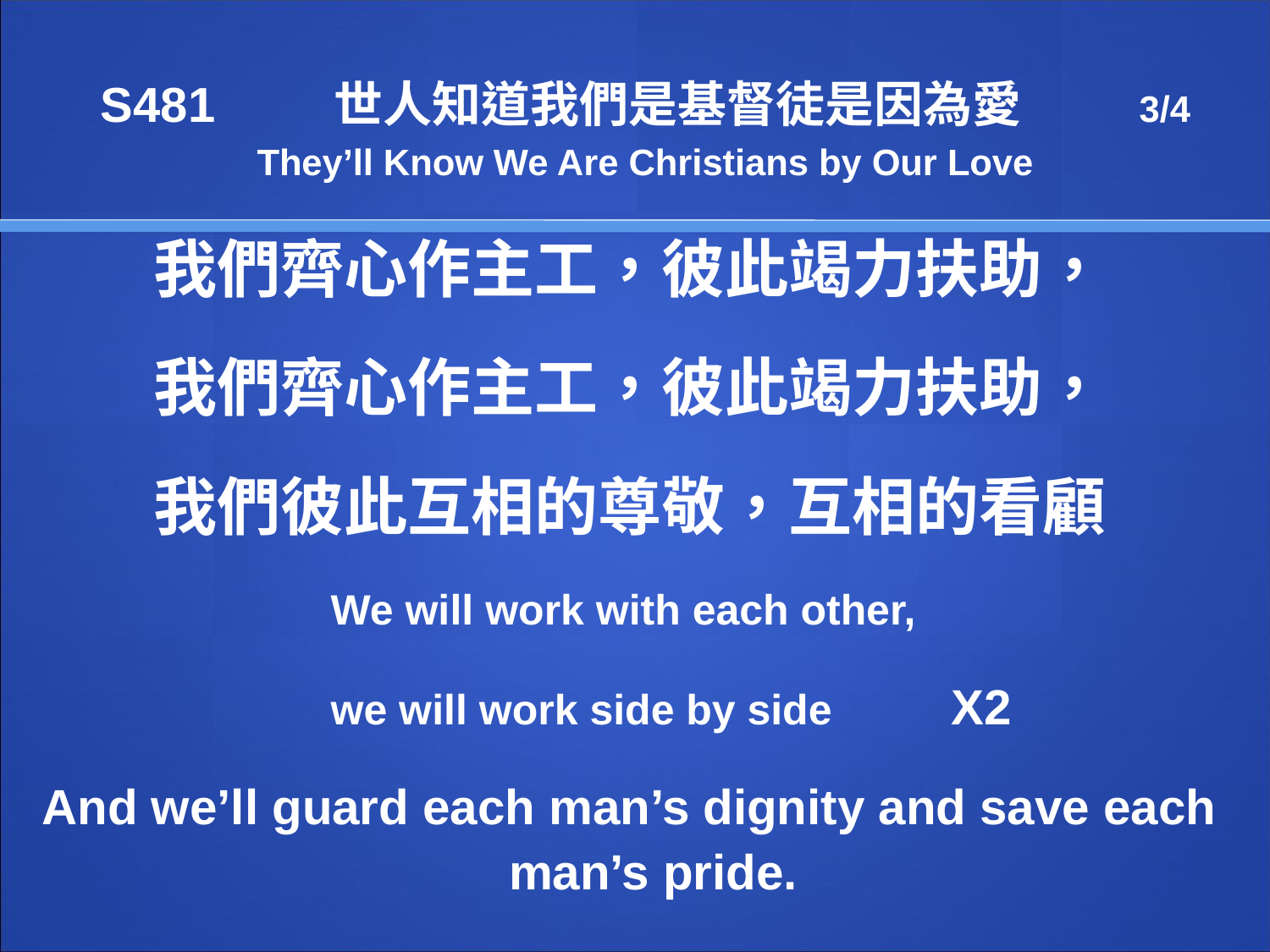

# S481        世人知道我們是基督徒是因為愛      3/4 They’ll Know We Are Christians by Our Love
我們齊心作主工，彼此竭力扶助，
我們齊心作主工，彼此竭力扶助，
我們彼此互相的尊敬，互相的看顧
We will work with each other,
       we will work side by side          X2
And we’ll guard each man’s dignity and save each man’s pride.